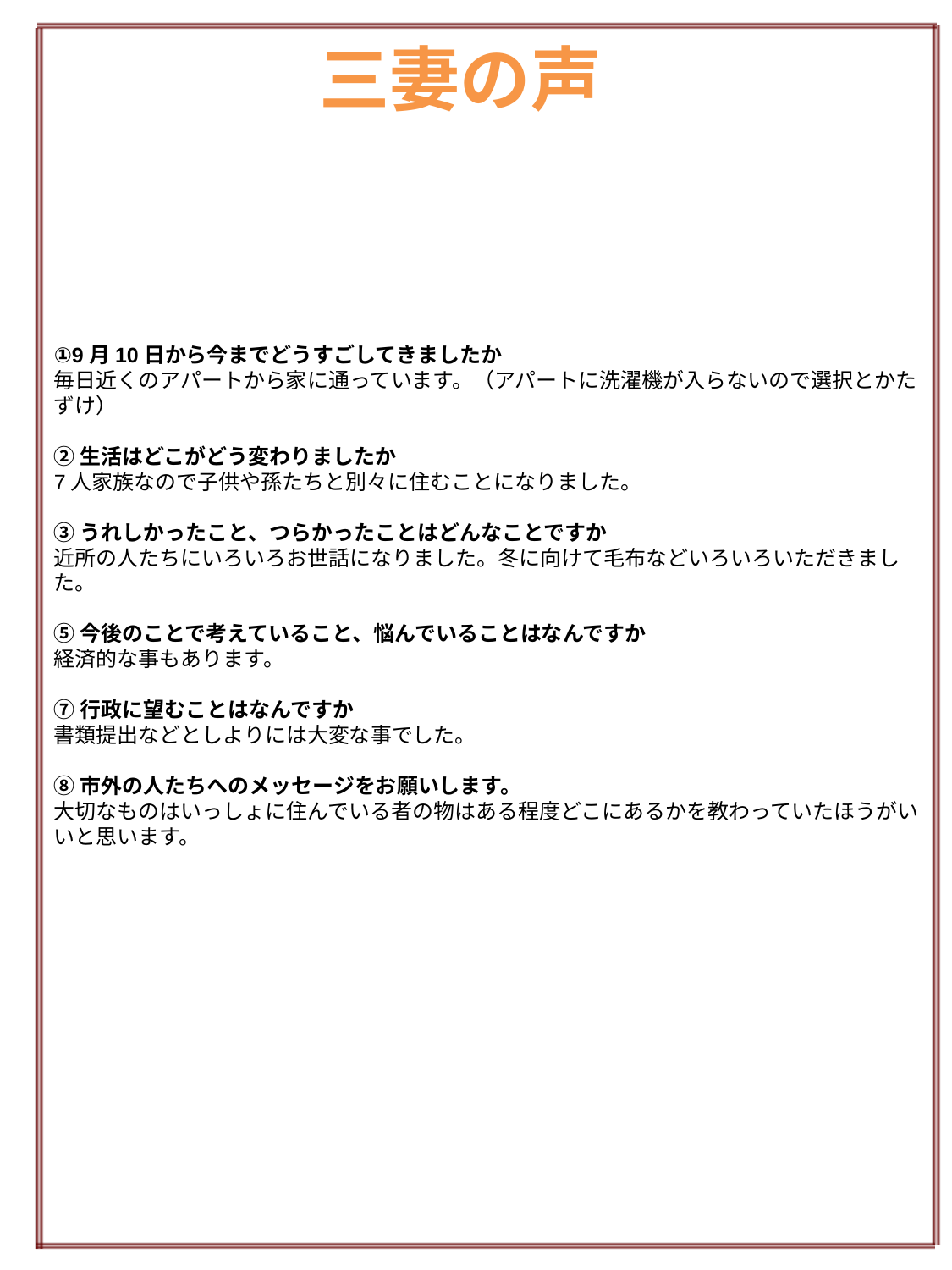

# 三妻の声
①9月10日から今までどうすごしてきましたか
毎日近くのアパートから家に通っています。（アパートに洗濯機が入らないので選択とかたずけ）

②生活はどこがどう変わりましたか
7人家族なので子供や孫たちと別々に住むことになりました。

③うれしかったこと、つらかったことはどんなことですか
近所の人たちにいろいろお世話になりました。冬に向けて毛布などいろいろいただきました。

⑤今後のことで考えていること、悩んでいることはなんですか
経済的な事もあります。

⑦行政に望むことはなんですか
書類提出などとしよりには大変な事でした。

⑧市外の人たちへのメッセージをお願いします。
大切なものはいっしょに住んでいる者の物はある程度どこにあるかを教わっていたほうがいいと思います。